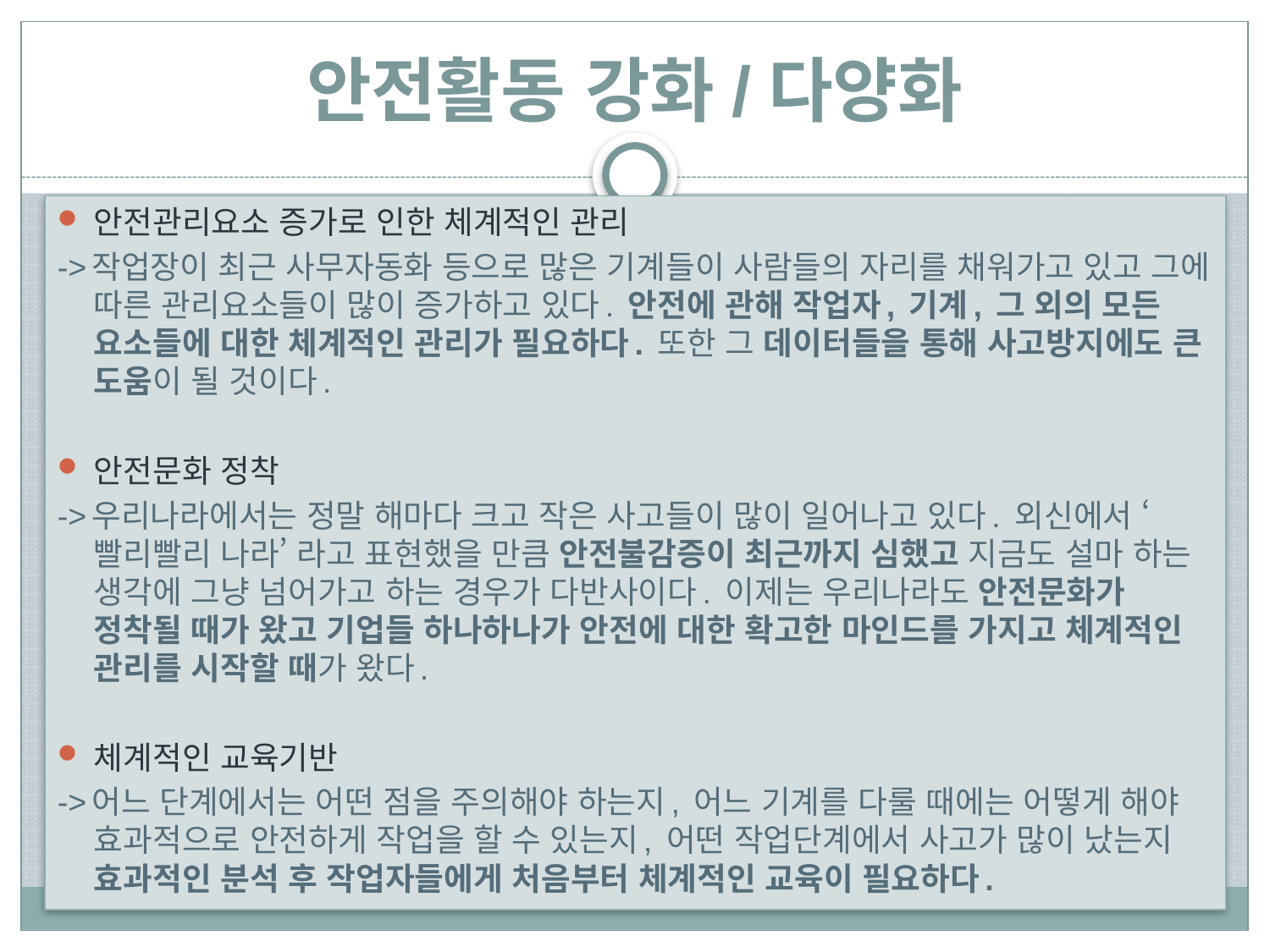

# 안전활동 강화/다양화
안전관리요소 증가로 인한 체계적인 관리
->작업장이 최근 사무자동화 등으로 많은 기계들이 사람들의 자리를 채워가고 있고 그에 따른 관리요소들이 많이 증가하고 있다. 안전에 관해 작업자, 기계, 그 외의 모든 요소들에 대한 체계적인 관리가 필요하다. 또한 그 데이터들을 통해 사고방지에도 큰 도움이 될 것이다.

안전문화 정착
->우리나라에서는 정말 해마다 크고 작은 사고들이 많이 일어나고 있다. 외신에서 ‘빨리빨리 나라’ 라고 표현했을 만큼 안전불감증이 최근까지 심했고 지금도 설마 하는 생각에 그냥 넘어가고 하는 경우가 다반사이다. 이제는 우리나라도 안전문화가 정착될 때가 왔고 기업들 하나하나가 안전에 대한 확고한 마인드를 가지고 체계적인 관리를 시작할 때가 왔다.

체계적인 교육기반
->어느 단계에서는 어떤 점을 주의해야 하는지, 어느 기계를 다룰 때에는 어떻게 해야 효과적으로 안전하게 작업을 할 수 있는지, 어떤 작업단계에서 사고가 많이 났는지 효과적인 분석 후 작업자들에게 처음부터 체계적인 교육이 필요하다.